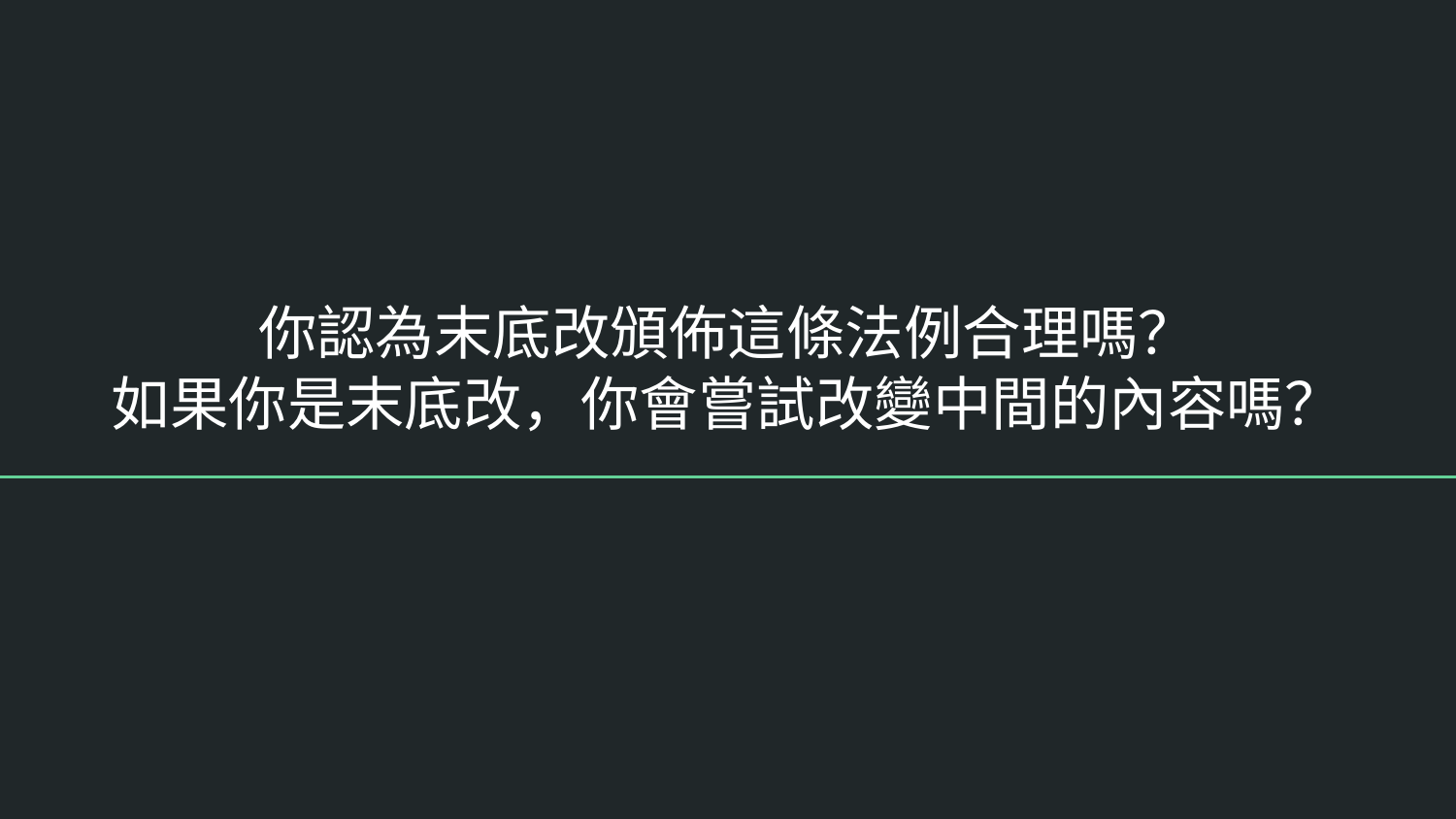

# 你認為末底改頒佈這條法例合理嗎？
如果你是末底改，你會嘗試改變中間的內容嗎？